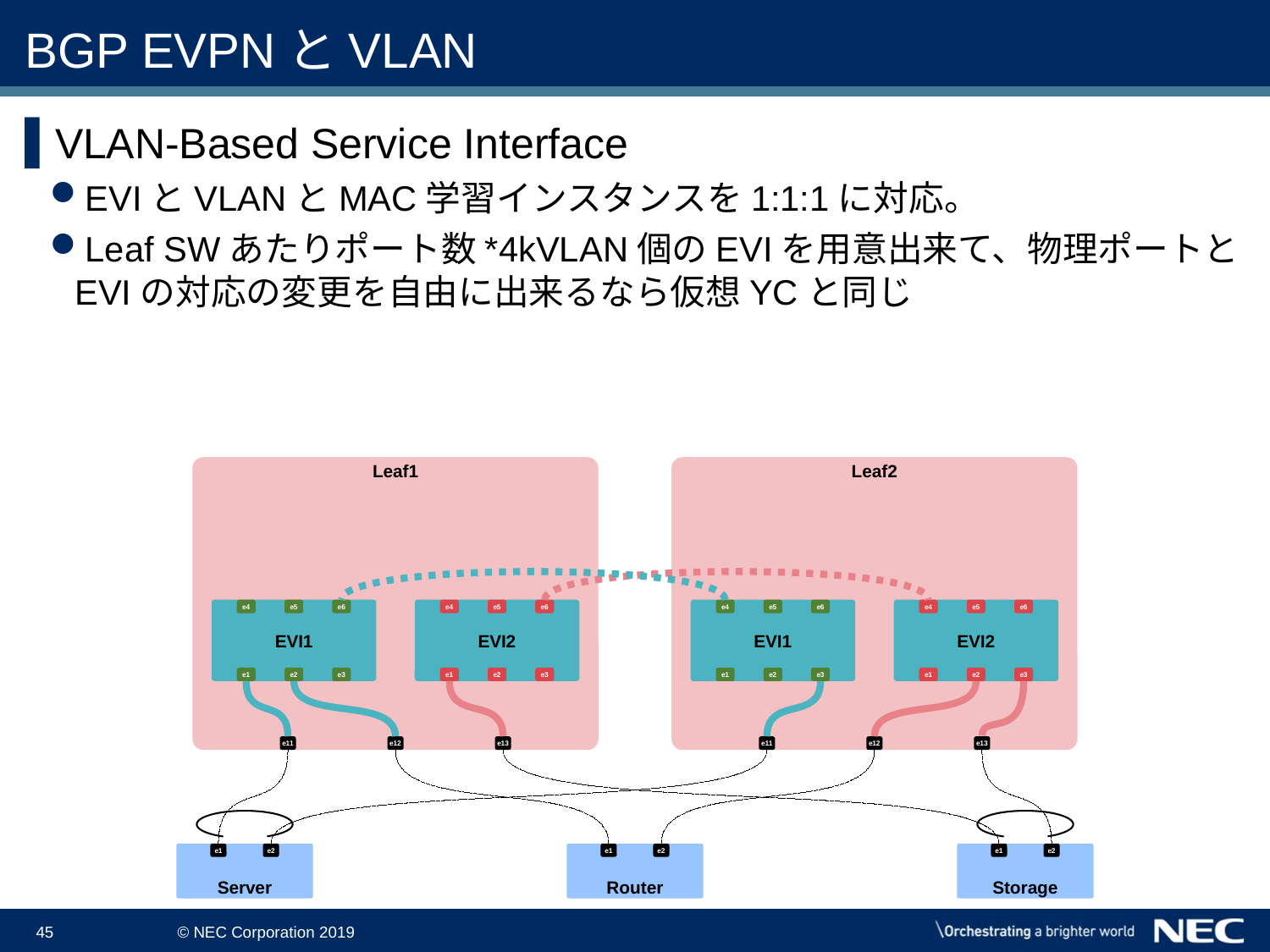

# BGP EVPNとVLAN
VLAN-Based Service Interface
EVIとVLANとMAC学習インスタンスを1:1:1に対応。
Leaf SWあたりポート数*4kVLAN個のEVIを用意出来て、物理ポートとEVIの対応の変更を自由に出来るなら仮想YCと同じ
Leaf1
e11
e12
e13
Leaf2
e11
e12
e13
EVI1
e4
e5
e6
e1
e2
e3
EVI2
e4
e5
e6
e1
e2
e3
EVI1
e4
e5
e6
e1
e2
e3
EVI2
e4
e5
e6
e1
e2
e3

e1
e2
Server

e1
e2
Storage
e1
e2
Router